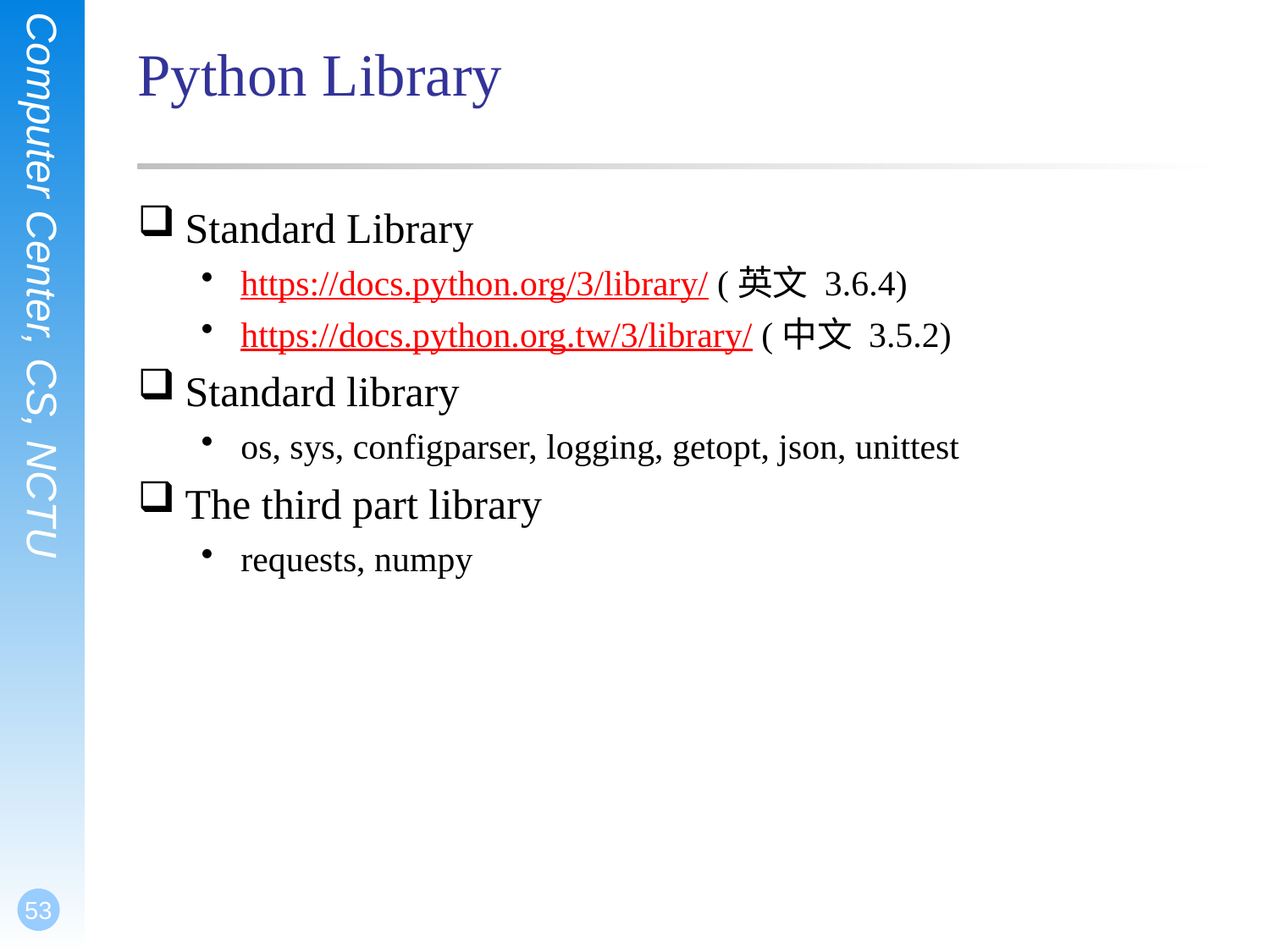

# Python Library
Standard Library
https://docs.python.org/3/library/ (英文 3.6.4)
https://docs.python.org.tw/3/library/ (中文 3.5.2)
Standard library
os, sys, configparser, logging, getopt, json, unittest
The third part library
requests, numpy